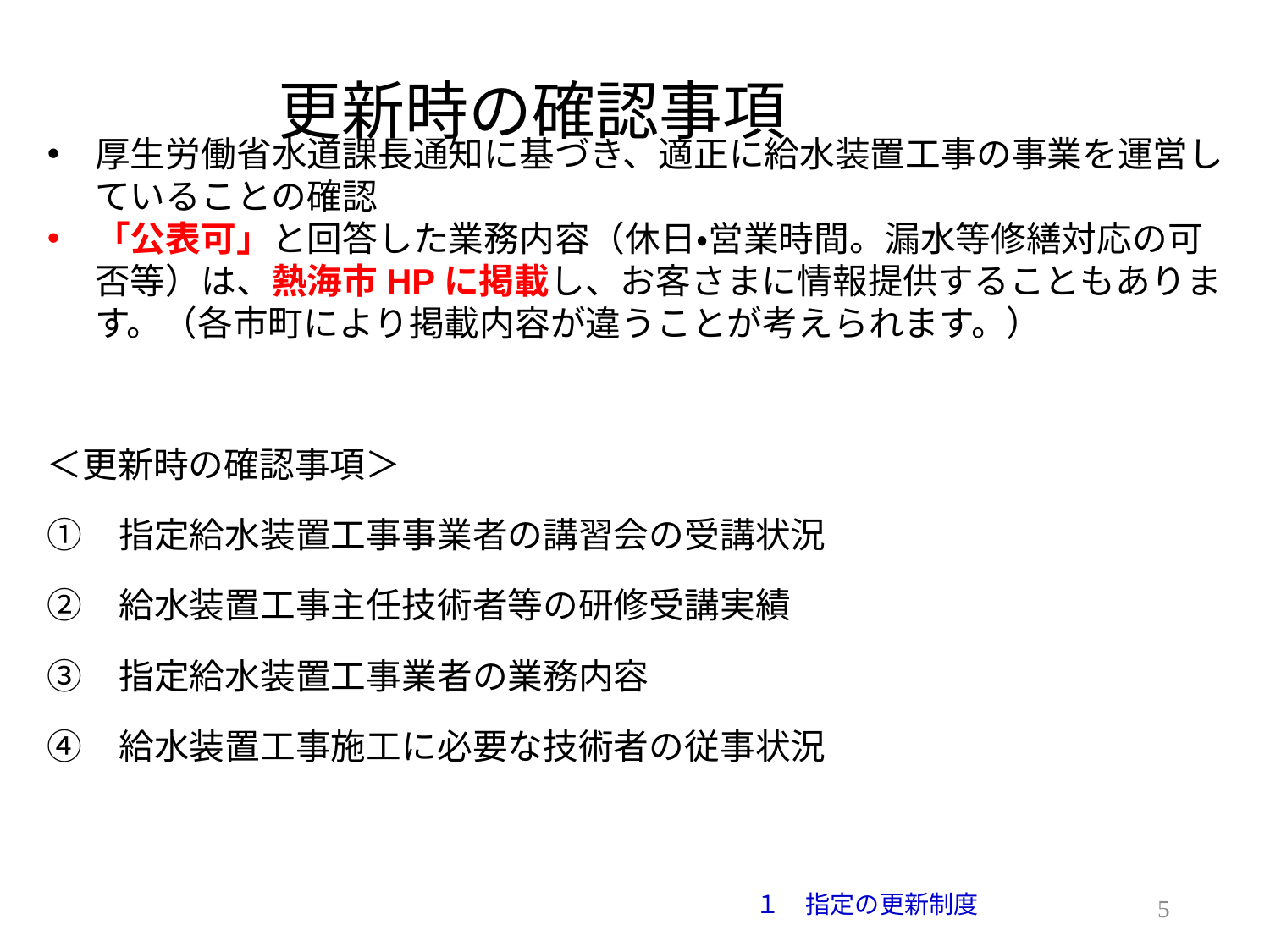

更新時の確認事項
厚生労働省水道課長通知に基づき、適正に給水装置工事の事業を運営していることの確認
「公表可」と回答した業務内容（休日・営業時間。漏水等修繕対応の可否等）は、熱海市HPに掲載し、お客さまに情報提供することもあります。（各市町により掲載内容が違うことが考えられます。）

＜更新時の確認事項＞
指定給水装置工事事業者の講習会の受講状況
給水装置工事主任技術者等の研修受講実績
指定給水装置工事業者の業務内容
給水装置工事施工に必要な技術者の従事状況

5
１　指定の更新制度